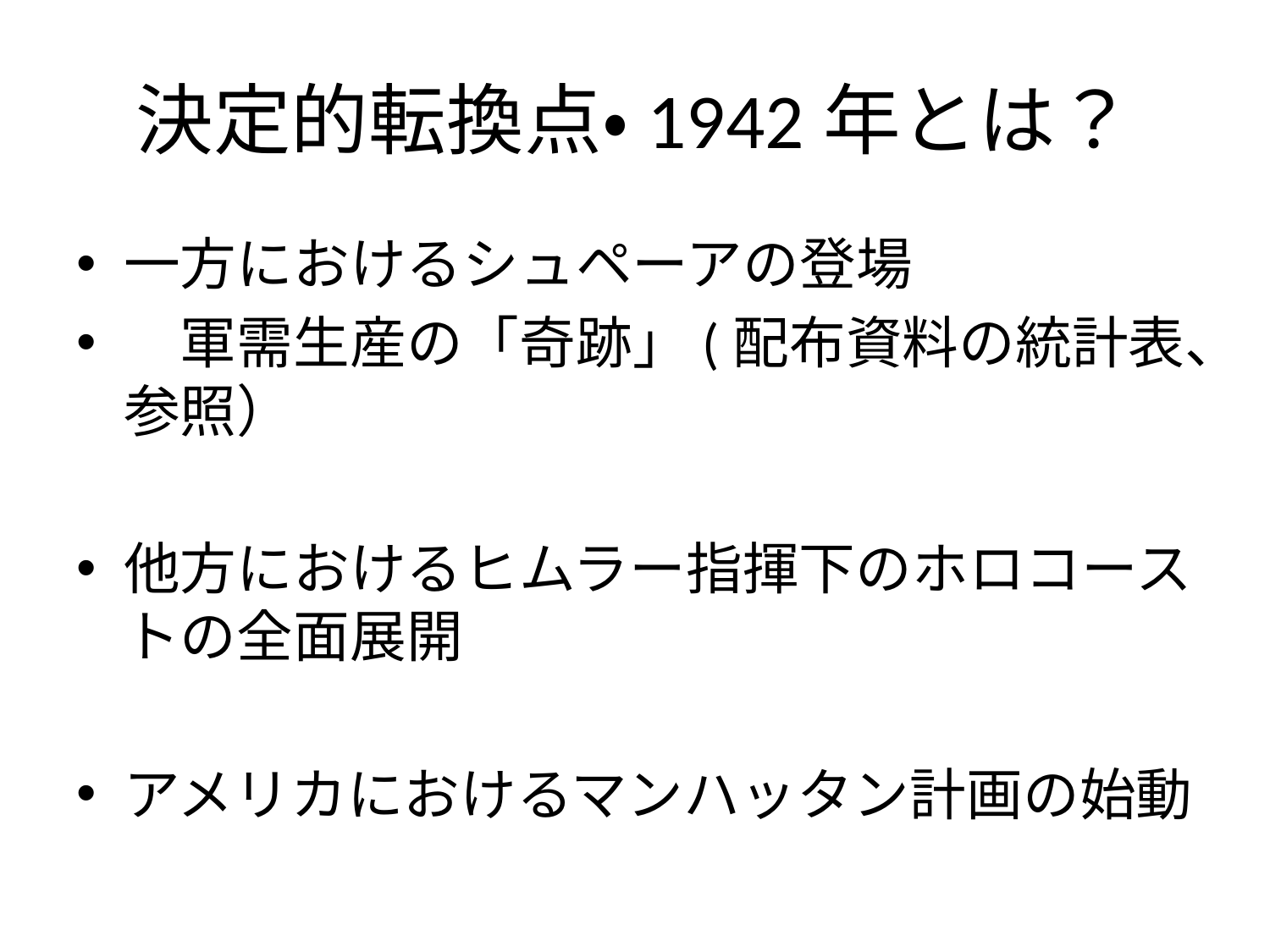

# 決定的転換点・1942年とは？
一方におけるシュペーアの登場
　軍需生産の「奇跡」(配布資料の統計表、参照）

他方におけるヒムラー指揮下のホロコーストの全面展開

アメリカにおけるマンハッタン計画の始動